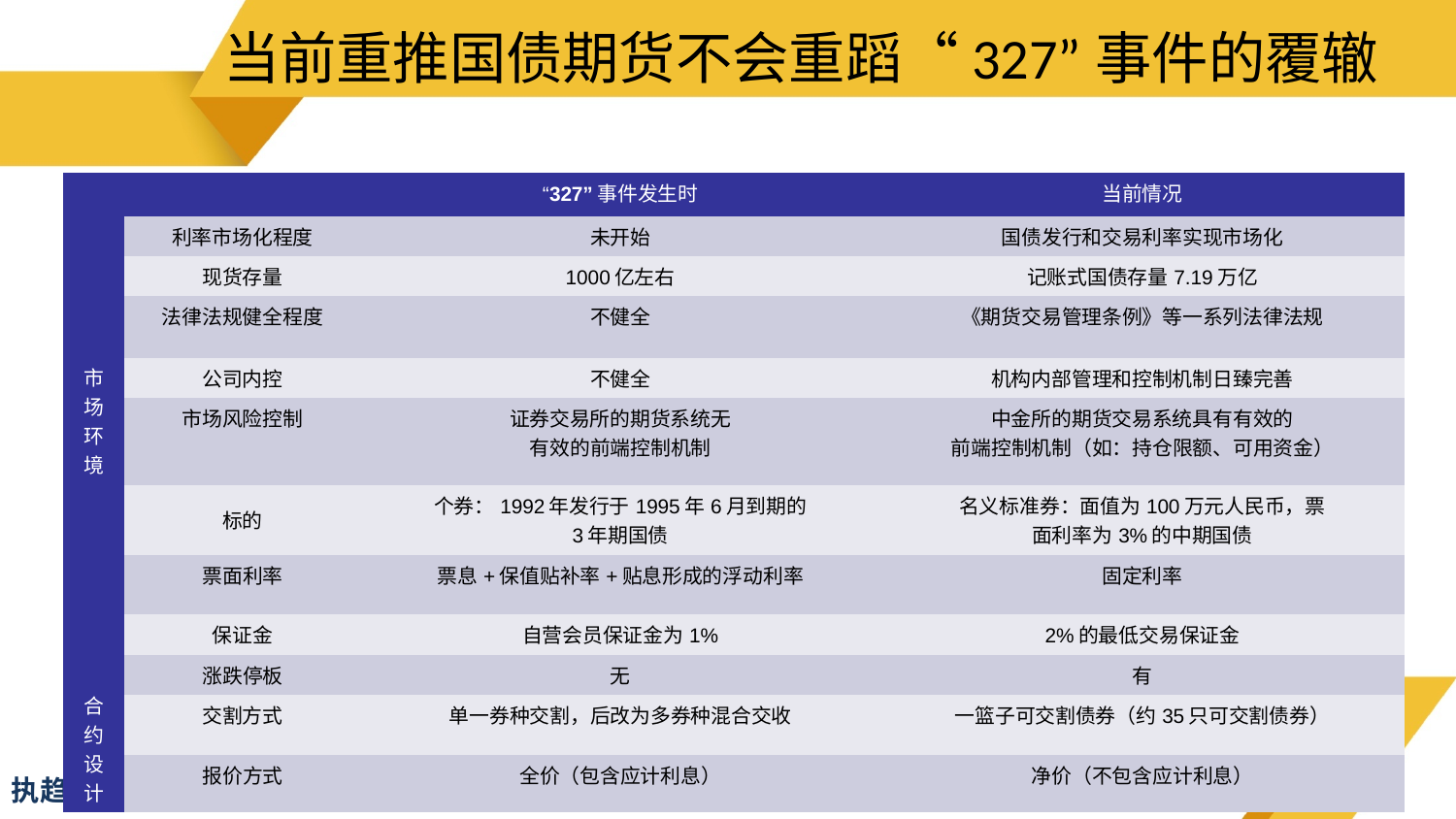

# 当前重推国债期货不会重蹈“327”事件的覆辙
|  |  | “327”事件发生时 | 当前情况 |
| --- | --- | --- | --- |
| 市 场 环 境 | 利率市场化程度 | 未开始 | 国债发行和交易利率实现市场化 |
|  | 现货存量 | 1000亿左右 | 记账式国债存量7.19万亿 |
|  | 法律法规健全程度 | 不健全 | 《期货交易管理条例》等一系列法律法规 |
|  | 公司内控 | 不健全 | 机构内部管理和控制机制日臻完善 |
|  | 市场风险控制 | 证券交易所的期货系统无 有效的前端控制机制 | 中金所的期货交易系统具有有效的 前端控制机制（如：持仓限额、可用资金） |
| 合 约 设 计 | 标的 | 个券：1992年发行于1995年6月到期的 3年期国债 | 名义标准券：面值为100万元人民币，票 面利率为3%的中期国债 |
|  | 票面利率 | 票息+保值贴补率+贴息形成的浮动利率 | 固定利率 |
|  | 保证金 | 自营会员保证金为1% | 2%的最低交易保证金 |
|  | 涨跌停板 | 无 | 有 |
|  | 交割方式 | 单一券种交割，后改为多券种混合交收 | 一篮子可交割债券（约35只可交割债券） |
|  | 报价方式 | 全价（包含应计利息） | 净价（不包含应计利息） |